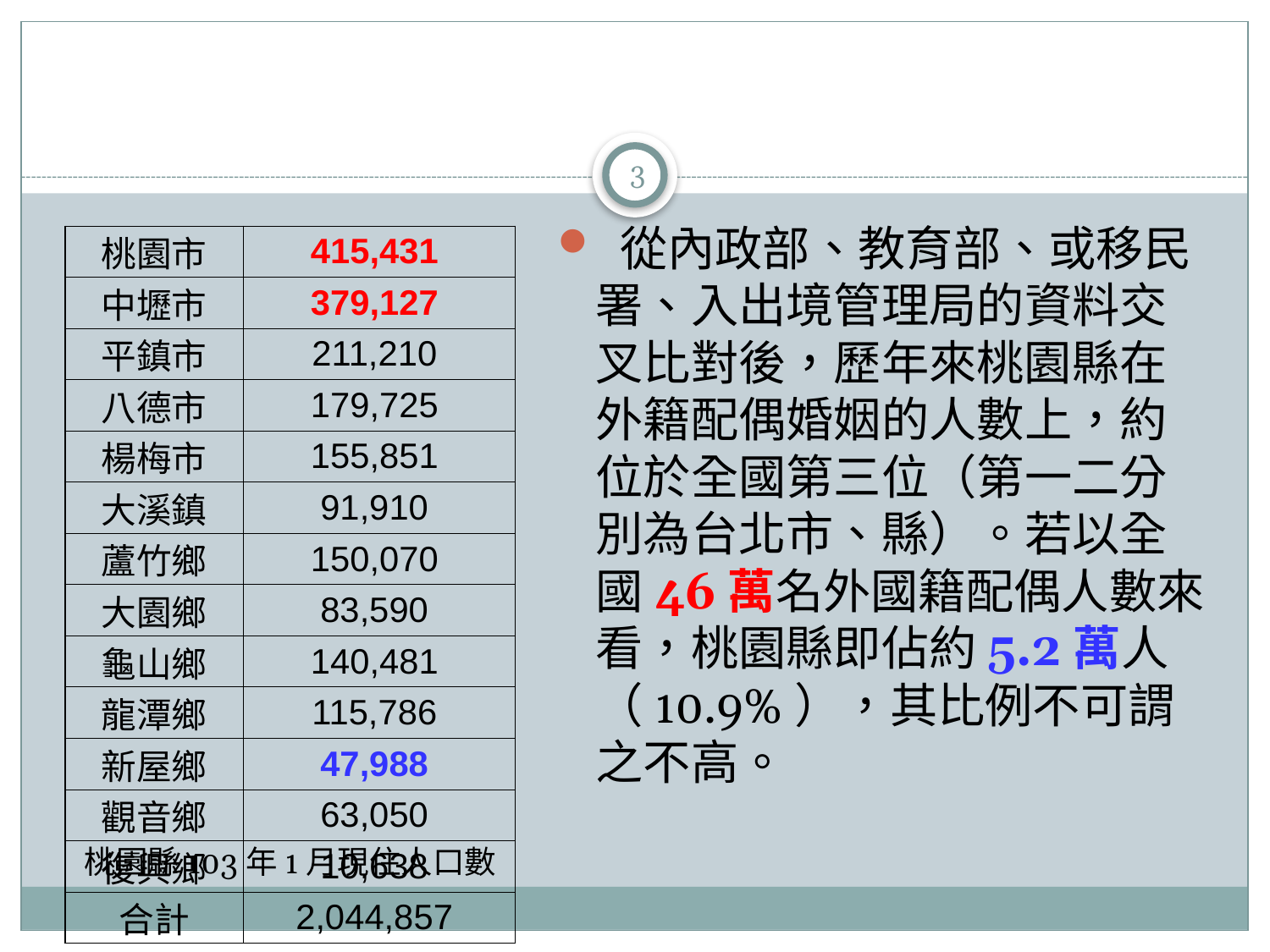

#
3
 從內政部、教育部、或移民署、入出境管理局的資料交叉比對後，歷年來桃園縣在外籍配偶婚姻的人數上，約位於全國第三位（第一二分別為台北市、縣）。若以全國46萬名外國籍配偶人數來看，桃園縣即佔約5.2萬人（10.9%），其比例不可謂之不高。
| 桃園市 | 415,431 |
| --- | --- |
| 中壢市 | 379,127 |
| 平鎮市 | 211,210 |
| 八德市 | 179,725 |
| 楊梅市 | 155,851 |
| 大溪鎮 | 91,910 |
| 蘆竹鄉 | 150,070 |
| 大園鄉 | 83,590 |
| 龜山鄉 | 140,481 |
| 龍潭鄉 | 115,786 |
| 新屋鄉 | 47,988 |
| 觀音鄉 | 63,050 |
| 復興鄉 | 10,638 |
| 合計 | 2,044,857 |
桃園縣103年1月現住人口數